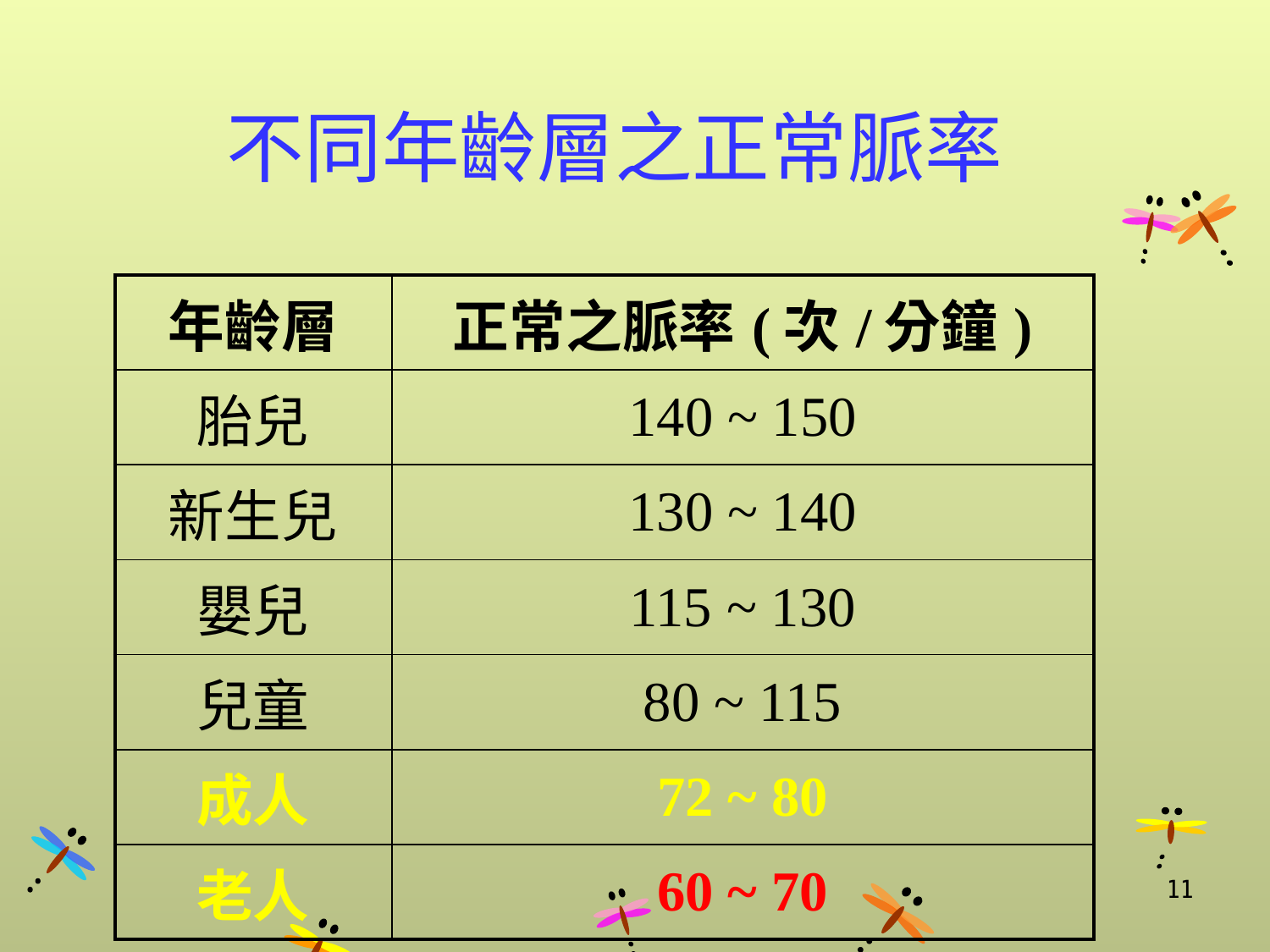

# 不同年齡層之正常脈率
| 年齡層 | 正常之脈率(次/分鐘) |
| --- | --- |
| 胎兒 | 140 ~ 150 |
| 新生兒 | 130 ~ 140 |
| 嬰兒 | 115 ~ 130 |
| 兒童 | 80 ~ 115 |
| 成人 | 72 ~ 80 |
| 老人 | 60 ~ 70 |
11